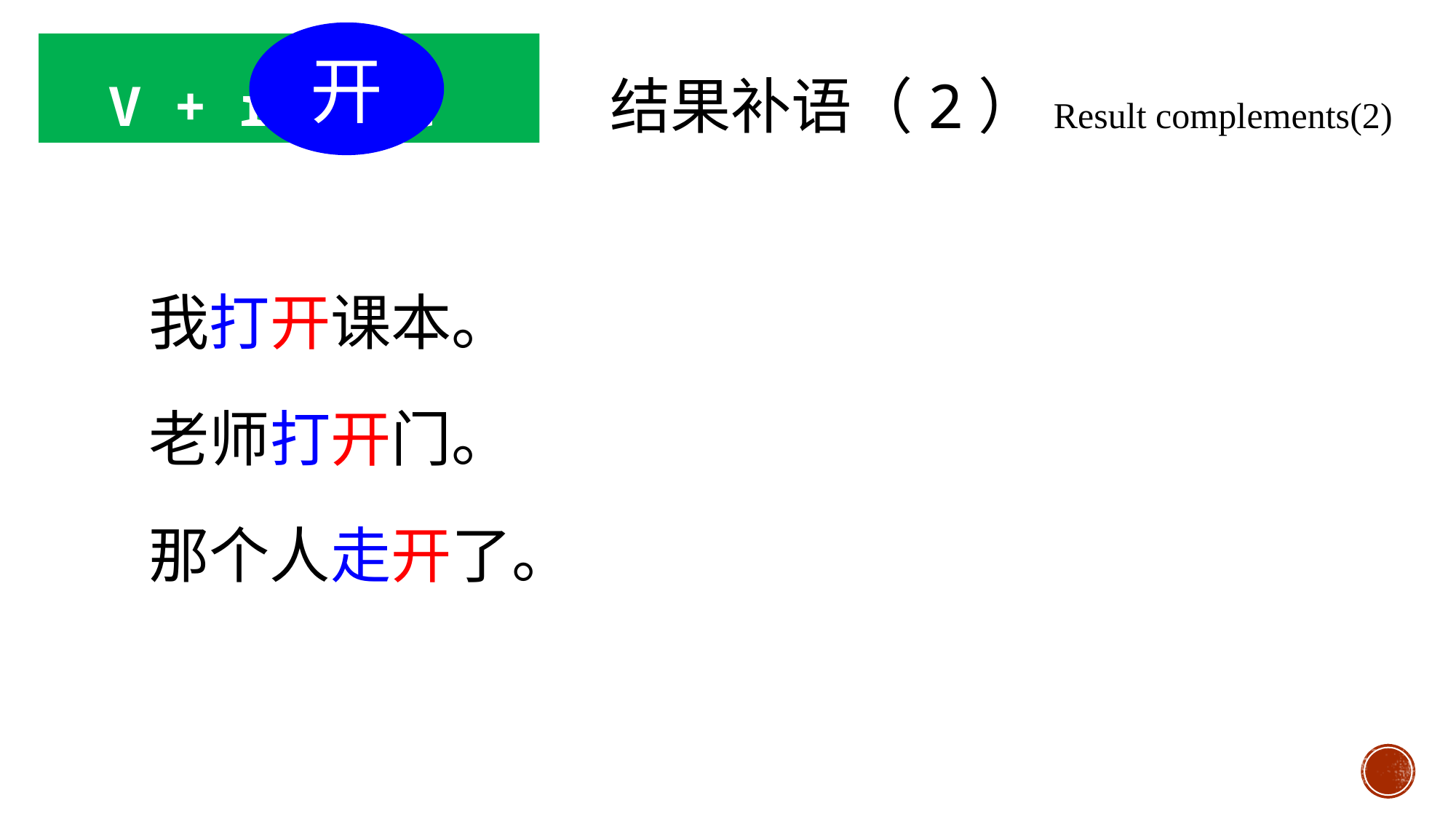

开
V + result
结果补语（2）Result complements(2)
我打开课本。
老师打开门。
那个人走开了。